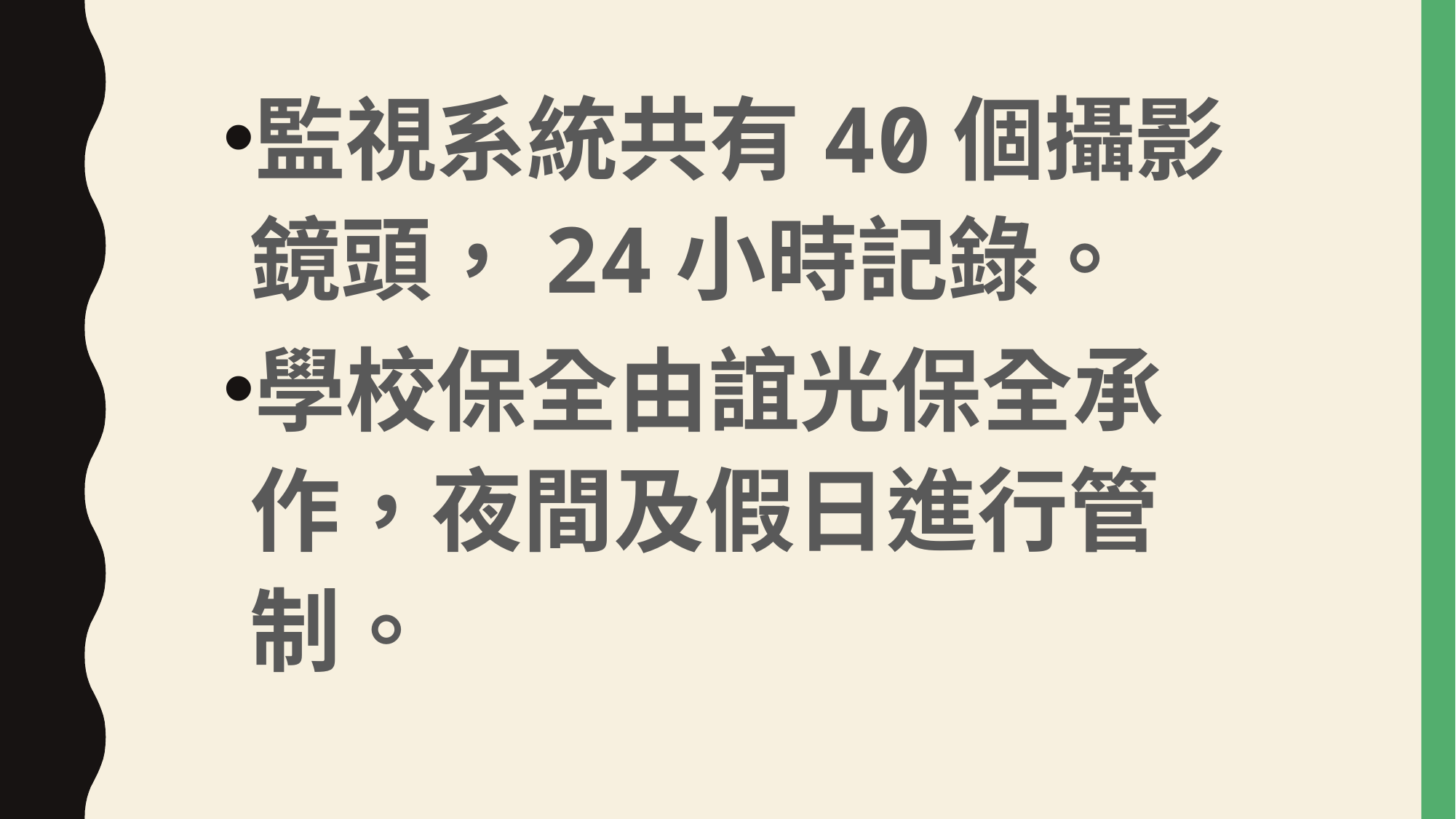

監視系統共有40個攝影鏡頭，24小時記錄。
學校保全由誼光保全承作，夜間及假日進行管制。